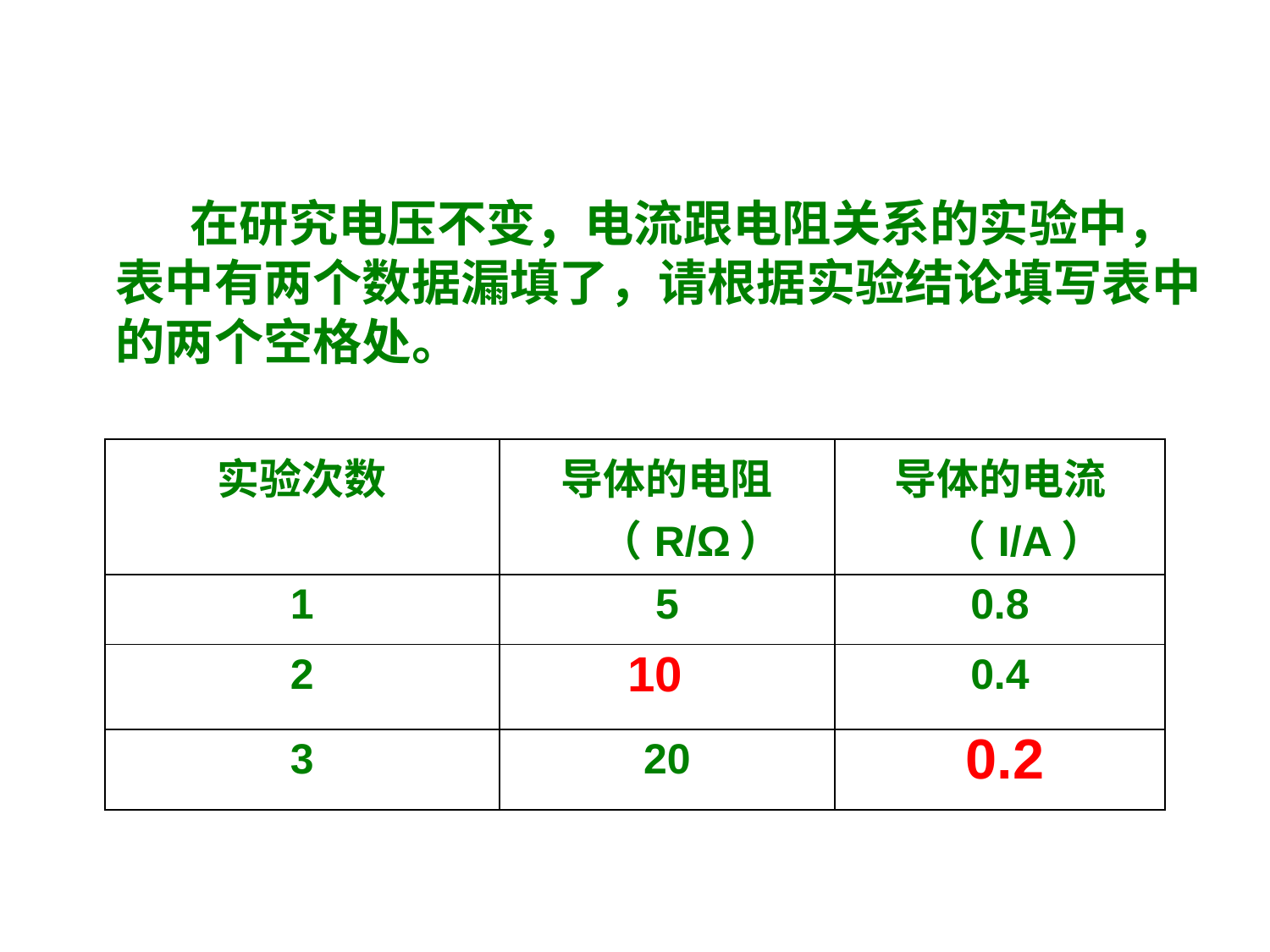

在研究电压不变，电流跟电阻关系的实验中，表中有两个数据漏填了，请根据实验结论填写表中的两个空格处。
| 实验次数 | 导体的电阻（R/Ω） | 导体的电流（I/A） |
| --- | --- | --- |
| 1 | 5 | 0.8 |
| 2 |  | 0.4 |
| 3 | 20 |  |
10
0.2